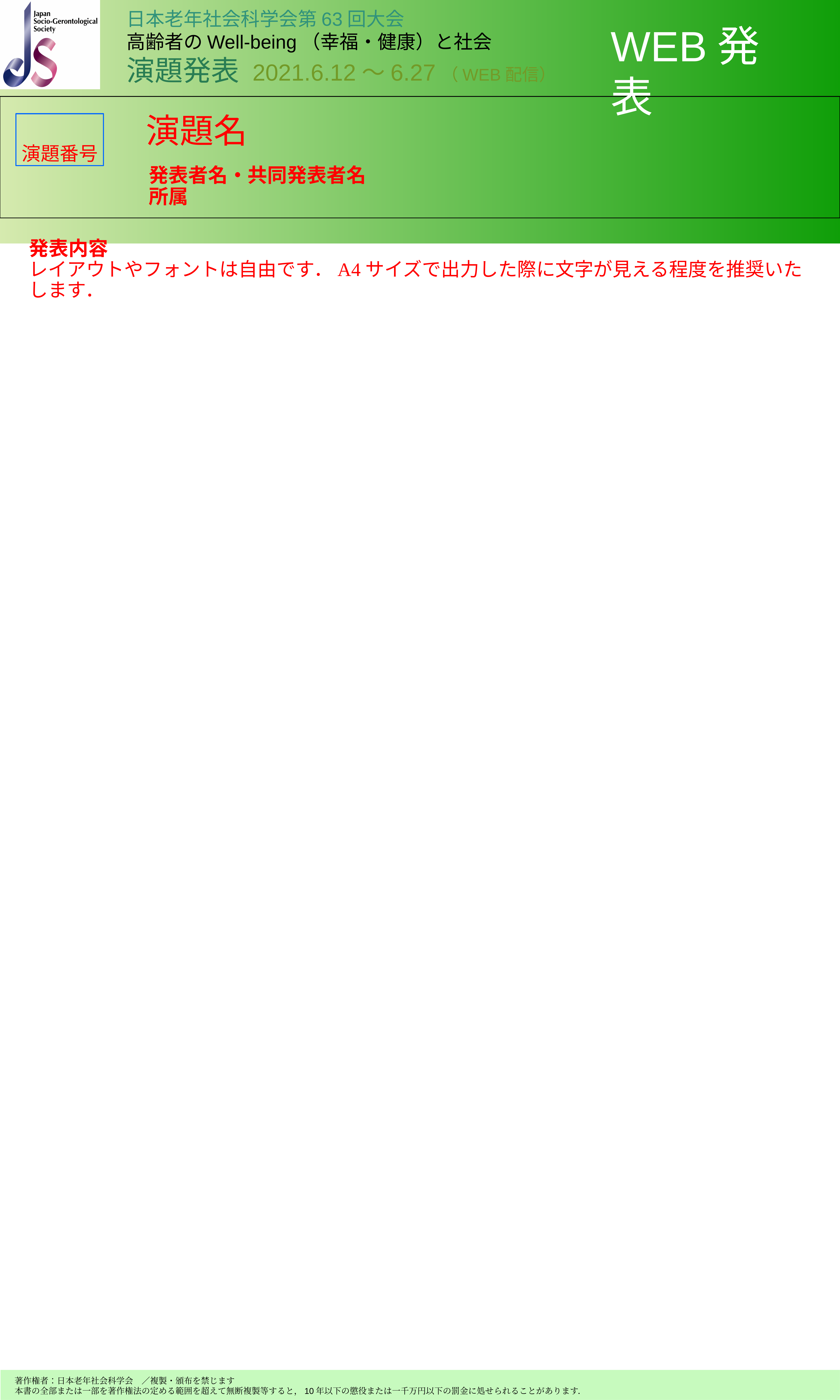

演題名
演題番号
発表者名・共同発表者名
所属
発表内容
レイアウトやフォントは自由です．A4サイズで出力した際に文字が見える程度を推奨いたします．